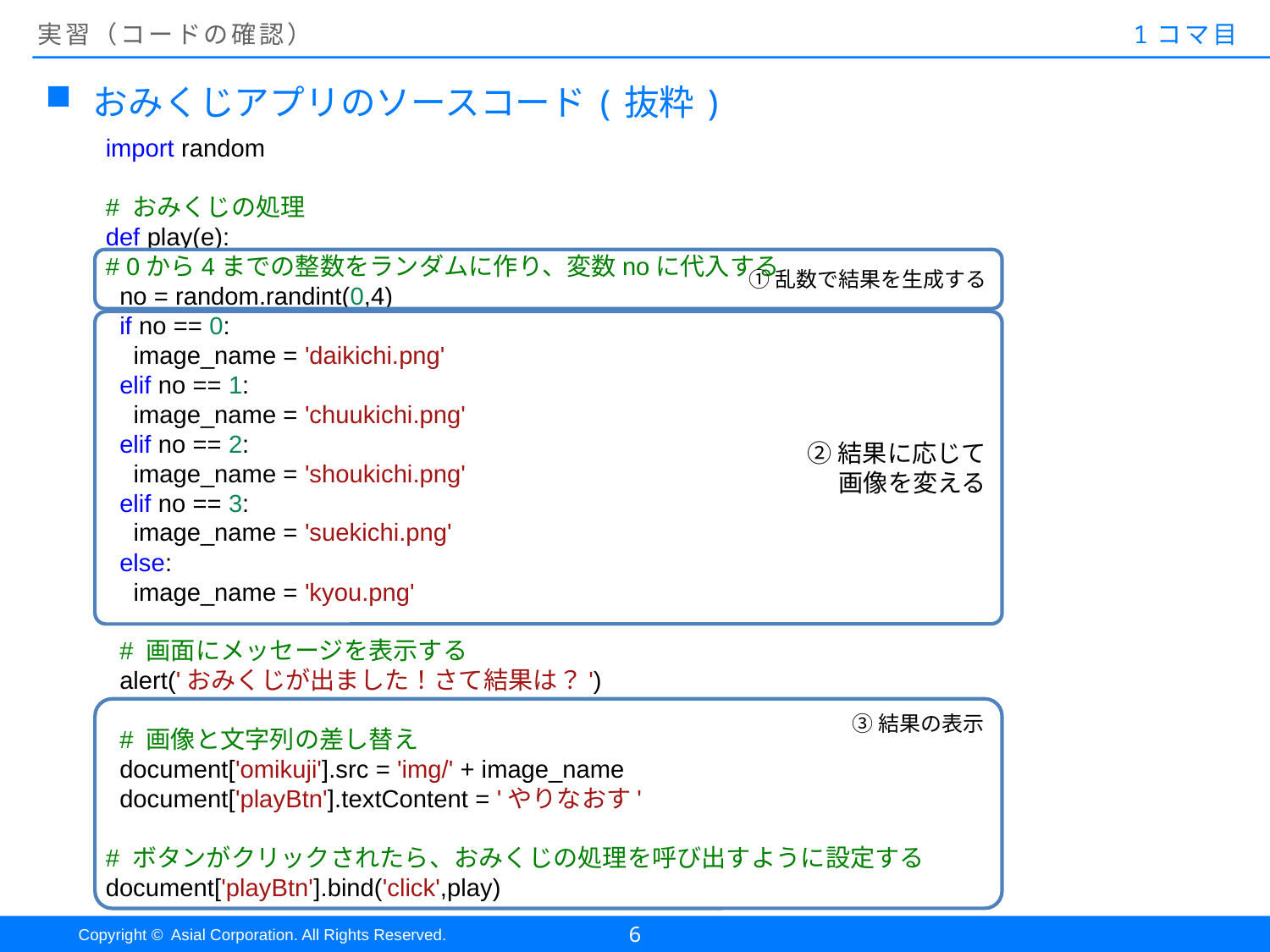

# 実習（コードの確認）
1コマ目
おみくじアプリのソースコード(抜粋)
import random
# おみくじの処理
def play(e):
# 0から4までの整数をランダムに作り、変数noに代入する
  no = random.randint(0,4)
  if no == 0:
    image_name = 'daikichi.png'
  elif no == 1:
    image_name = 'chuukichi.png'
  elif no == 2:
    image_name = 'shoukichi.png'
  elif no == 3:
    image_name = 'suekichi.png'
  else:
    image_name = 'kyou.png'
  # 画面にメッセージを表示する
  alert('おみくじが出ました！さて結果は？')
  # 画像と文字列の差し替え
  document['omikuji'].src = 'img/' + image_name
  document['playBtn'].textContent = 'やりなおす'
# ボタンがクリックされたら、おみくじの処理を呼び出すように設定する
document['playBtn'].bind('click',play)

①乱数で結果を生成する
②結果に応じて
画像を変える
③結果の表示
6